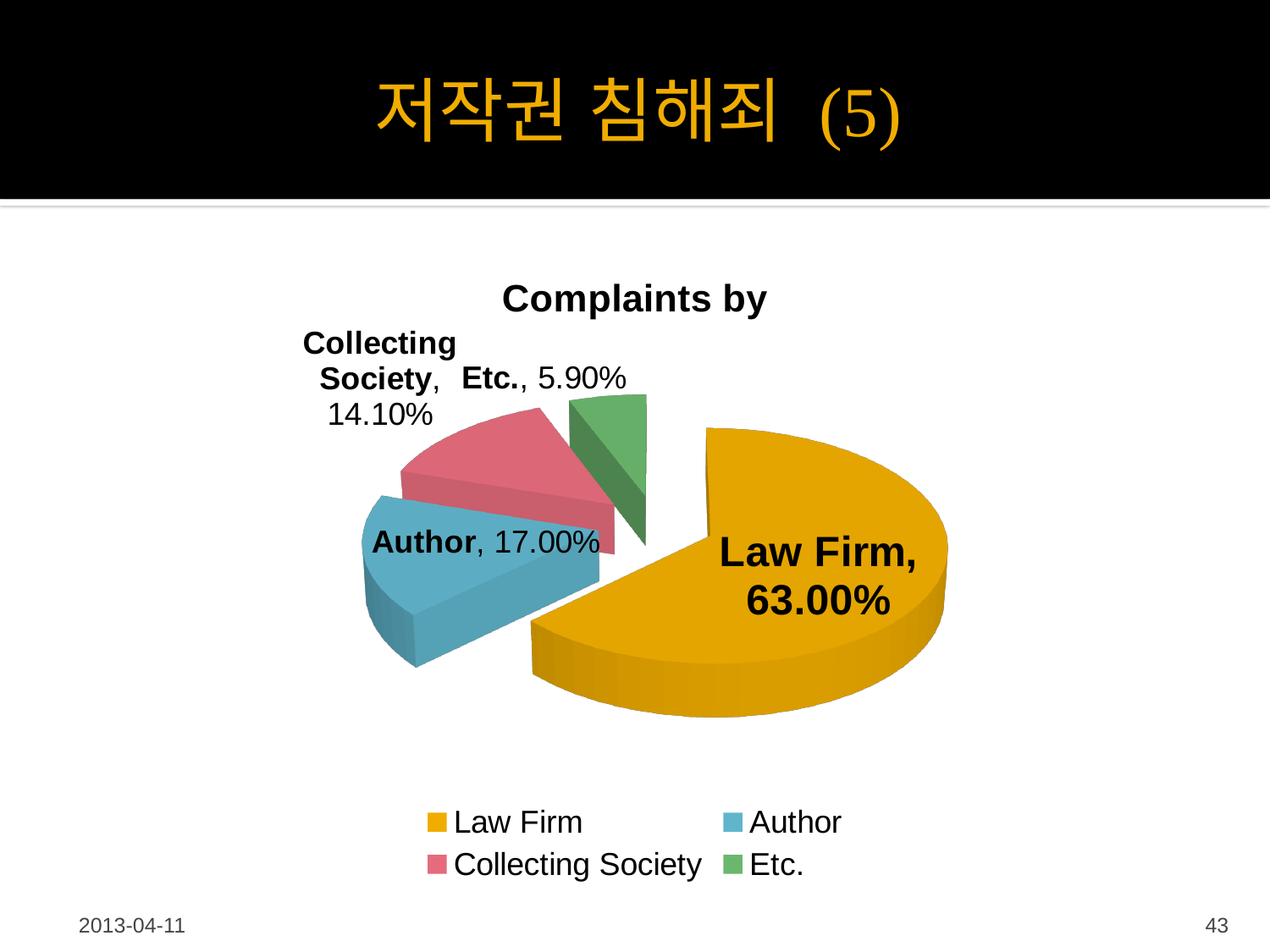

# 저작권 침해죄 (5)

[unsupported chart]

2013-04-11
43